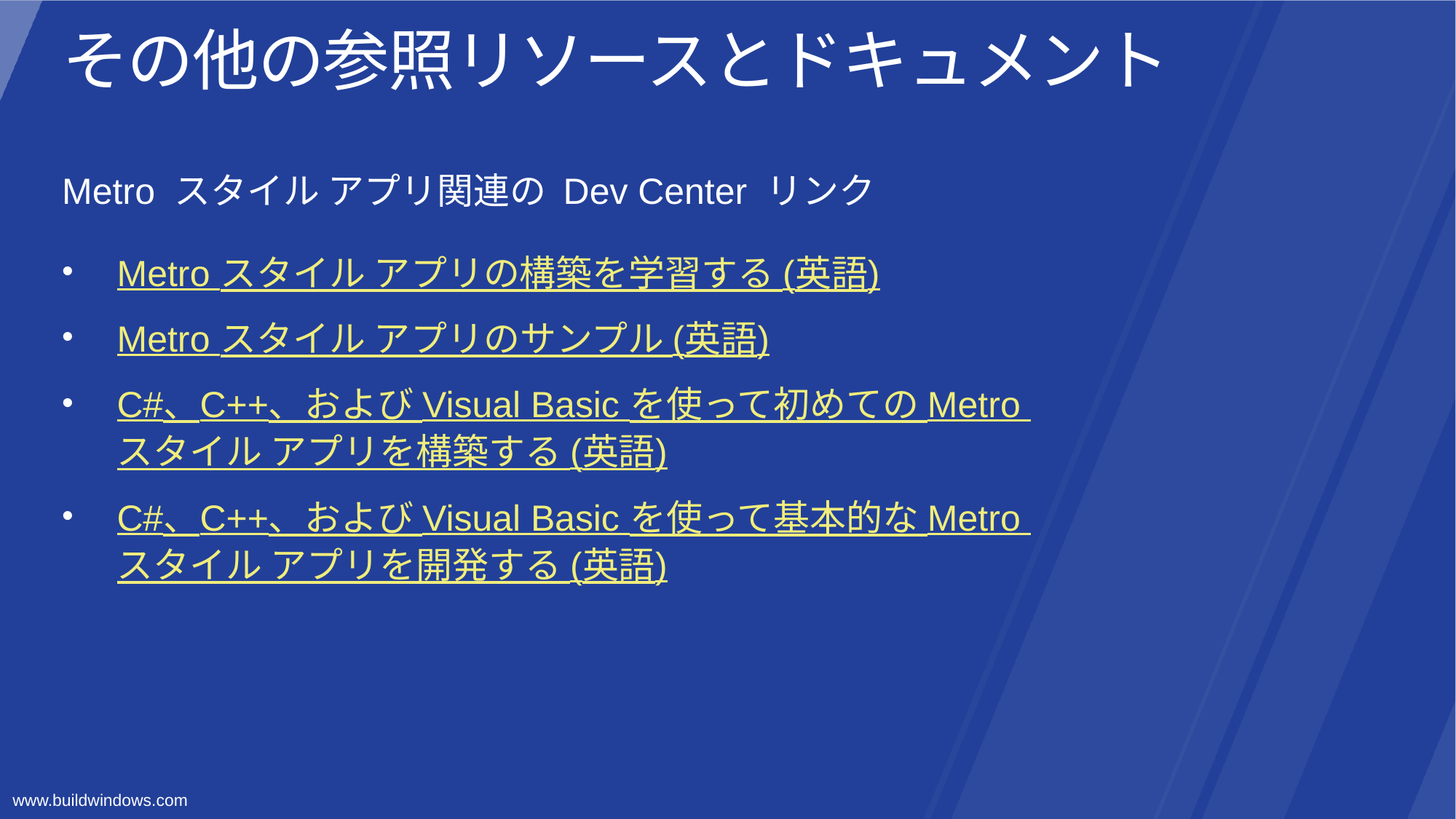

# その他の参照リソースとドキュメント
Metro スタイル アプリ関連の Dev Center リンク

Metro スタイル アプリの構築を学習する (英語)
Metro スタイル アプリのサンプル (英語)
C#、C++、および Visual Basic を使って初めての Metro スタイル アプリを構築する (英語)
C#、C++、および Visual Basic を使って基本的な Metro スタイル アプリを開発する (英語)